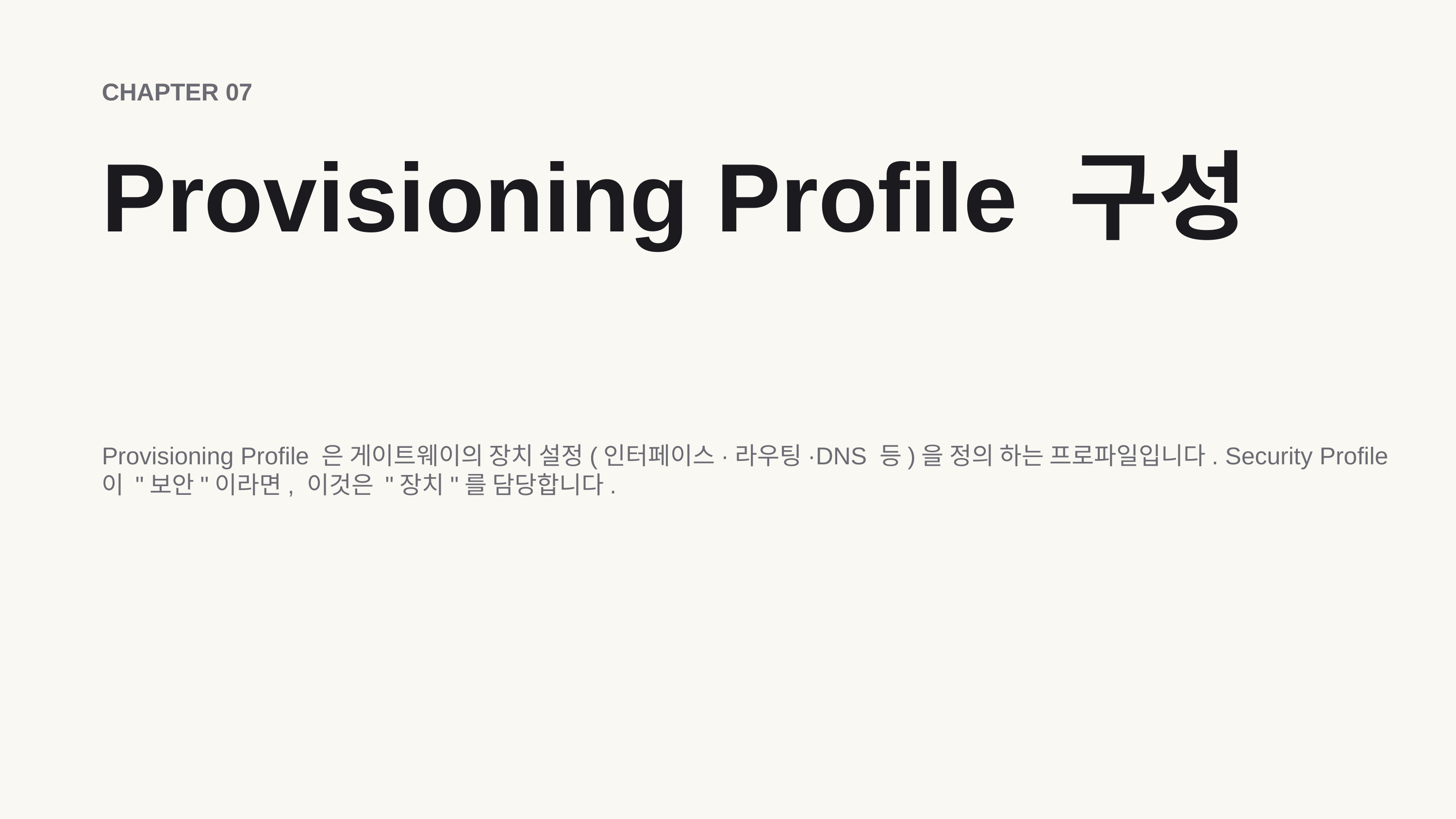

CHAPTER 07
Provisioning Profile 구성
Provisioning Profile 은 게이트웨이의 장치 설정(인터페이스·라우팅·DNS 등)을 정의 하는 프로파일입니다. Security Profile이 "보안"이라면, 이것은 "장치"를 담당합니다.